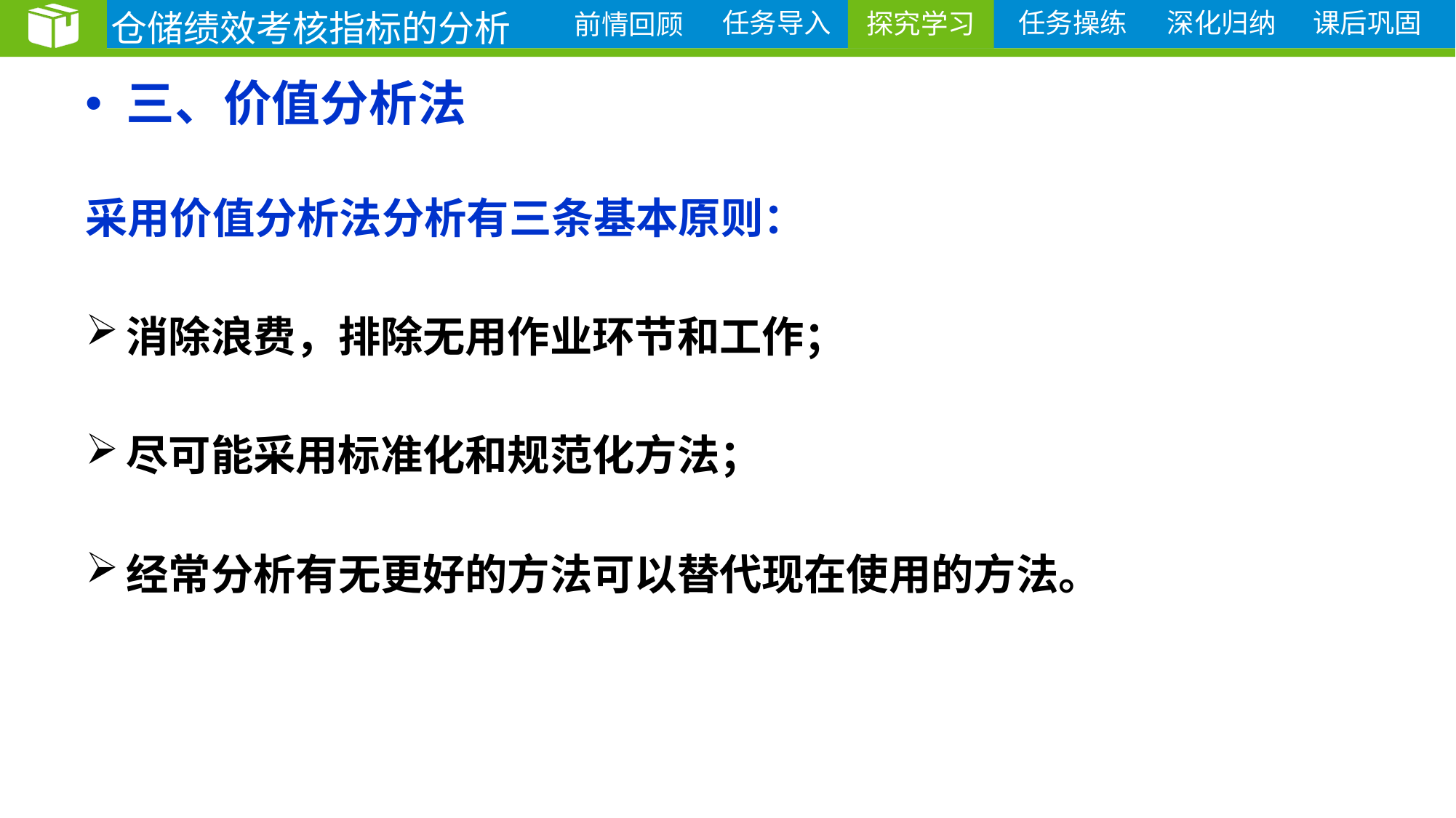

仓储绩效考核指标的分析
探究学习
# 三、价值分析法
采用价值分析法分析有三条基本原则：

消除浪费，排除无用作业环节和工作；

尽可能采用标准化和规范化方法；

经常分析有无更好的方法可以替代现在使用的方法。